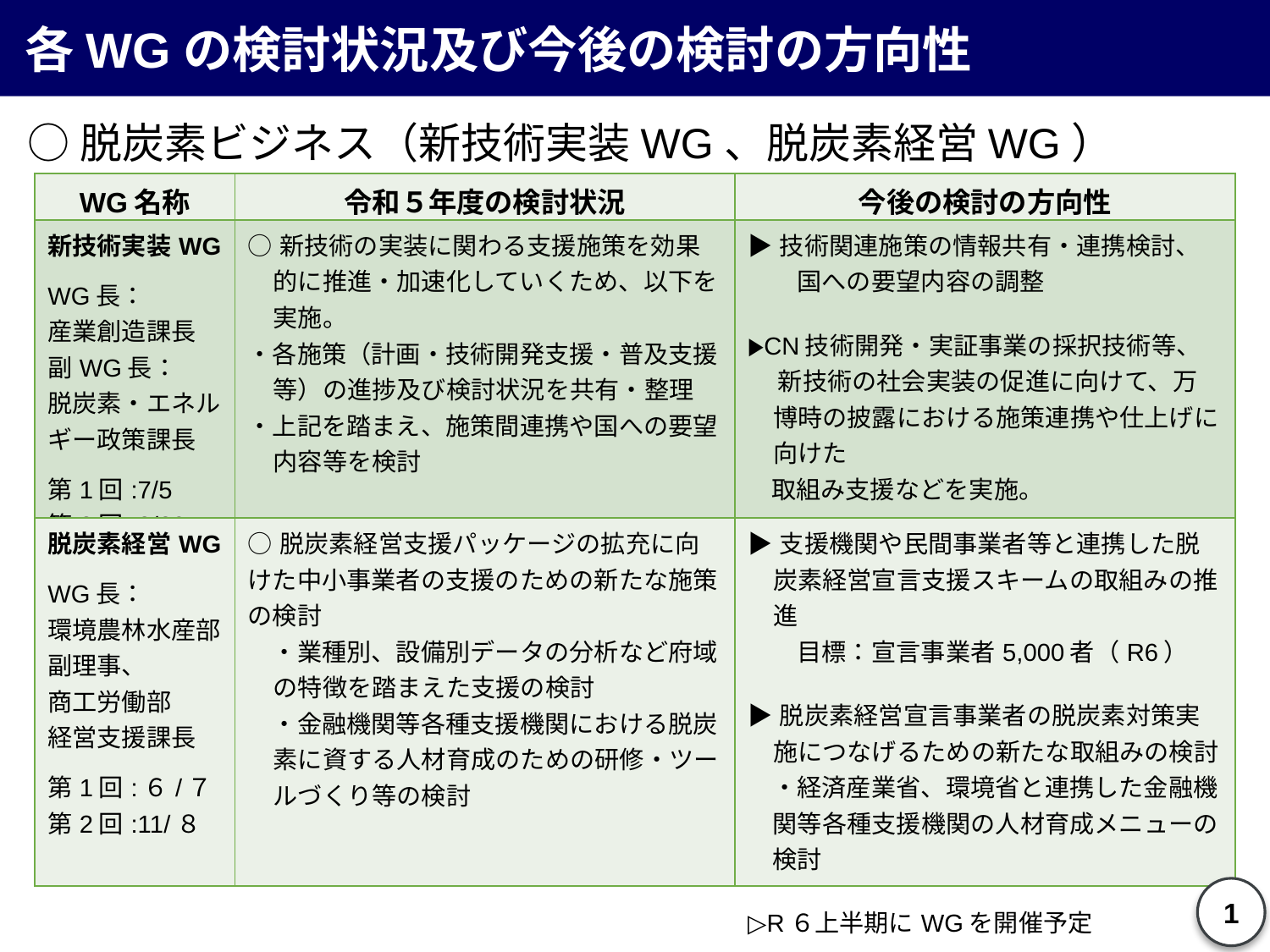

各WGの検討状況及び今後の検討の方向性
○脱炭素ビジネス（新技術実装WG、脱炭素経営WG）
| WG名称 | 令和５年度の検討状況 | 今後の検討の方向性 |
| --- | --- | --- |
| 新技術実装WG WG長： 産業創造課長 副WG長： 脱炭素・エネルギー政策課長 第1回:7/5 第2回:2/20 | ○新技術の実装に関わる支援施策を効果的に推進・加速化していくため、以下を実施。 ・各施策（計画・技術開発支援・普及支援等）の進捗及び検討状況を共有・整理 ・上記を踏まえ、施策間連携や国への要望内容等を検討 | ▶技術関連施策の情報共有・連携検討、 　　国への要望内容の調整 ▶CN技術開発・実証事業の採択技術等、 　 新技術の社会実装の促進に向けて、万博時の披露における施策連携や仕上げに向けた 取組み支援などを実施。 ▷R6上半期にWGを開催予定 |
| 脱炭素経営WG WG長： 環境農林水産部副理事、 商工労働部 経営支援課長 第1回:６/７ 第2回:11/８ | ○脱炭素経営支援パッケージの拡充に向けた中小事業者の支援のための新たな施策の検討 　・業種別、設備別データの分析など府域の特徴を踏まえた支援の検討 　・金融機関等各種支援機関における脱炭素に資する人材育成のための研修・ツールづくり等の検討 | ▶支援機関や民間事業者等と連携した脱炭素経営宣言支援スキームの取組みの推進 　　目標：宣言事業者5,000者（R6） ▶脱炭素経営宣言事業者の脱炭素対策実施につなげるための新たな取組みの検討 　・経済産業省、環境省と連携した金融機関等各種支援機関の人材育成メニューの検討 ▷R６上半期にWGを開催予定 |
1